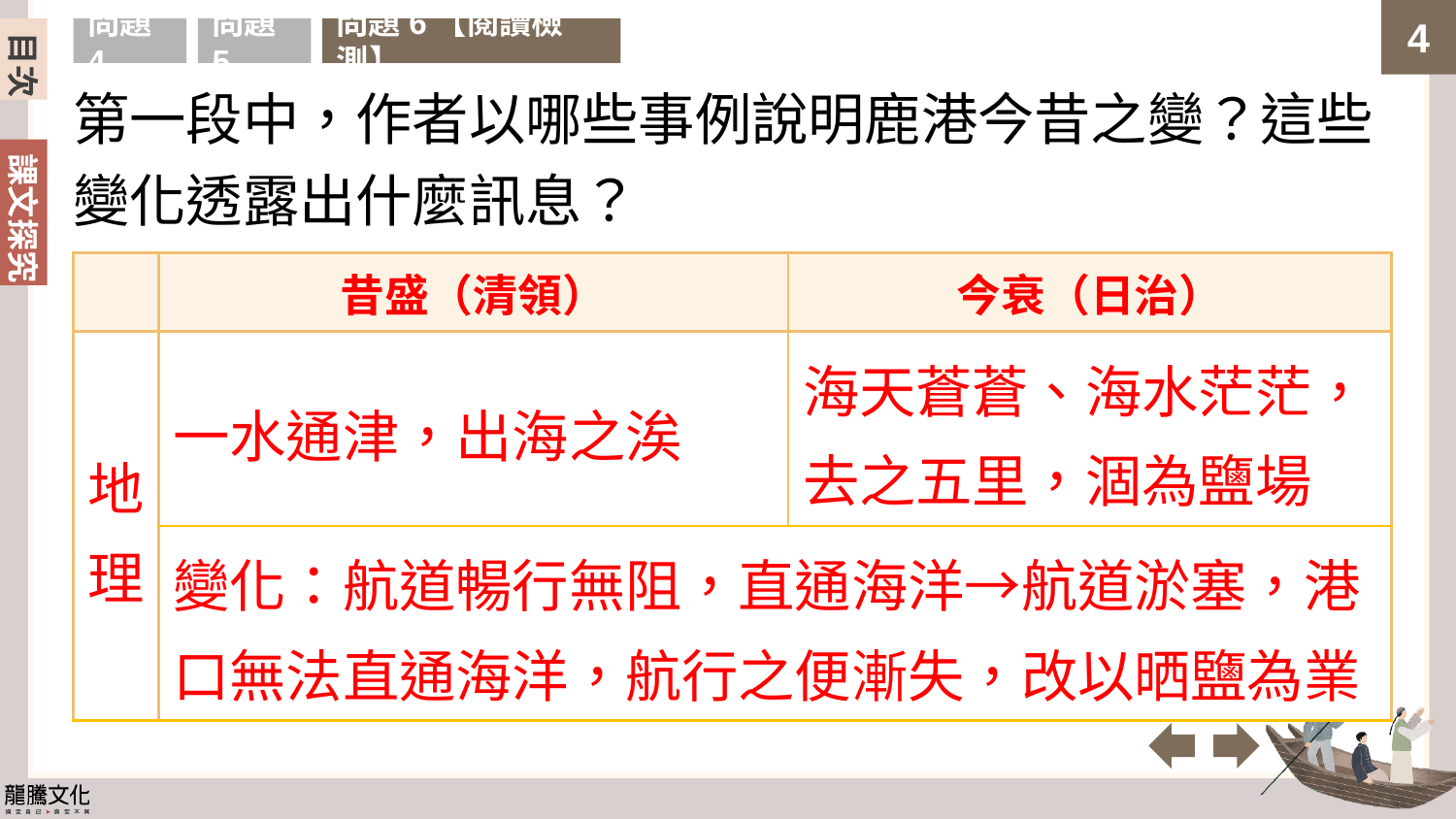

目次
問題4
問題5
問題6【閱讀檢測】
第一段中，作者以哪些事例說明鹿港今昔之變？這些變化透露出什麼訊息？
|  | 昔盛（清領） | 今衰（日治） |
| --- | --- | --- |
| 地理 | 一水通津，出海之涘 | 海天蒼蒼、海水茫茫，去之五里，涸為鹽場 |
|  | 變化：航道暢行無阻，直通海洋→航道淤塞，港口無法直通海洋，航行之便漸失，改以晒鹽為業 |  |